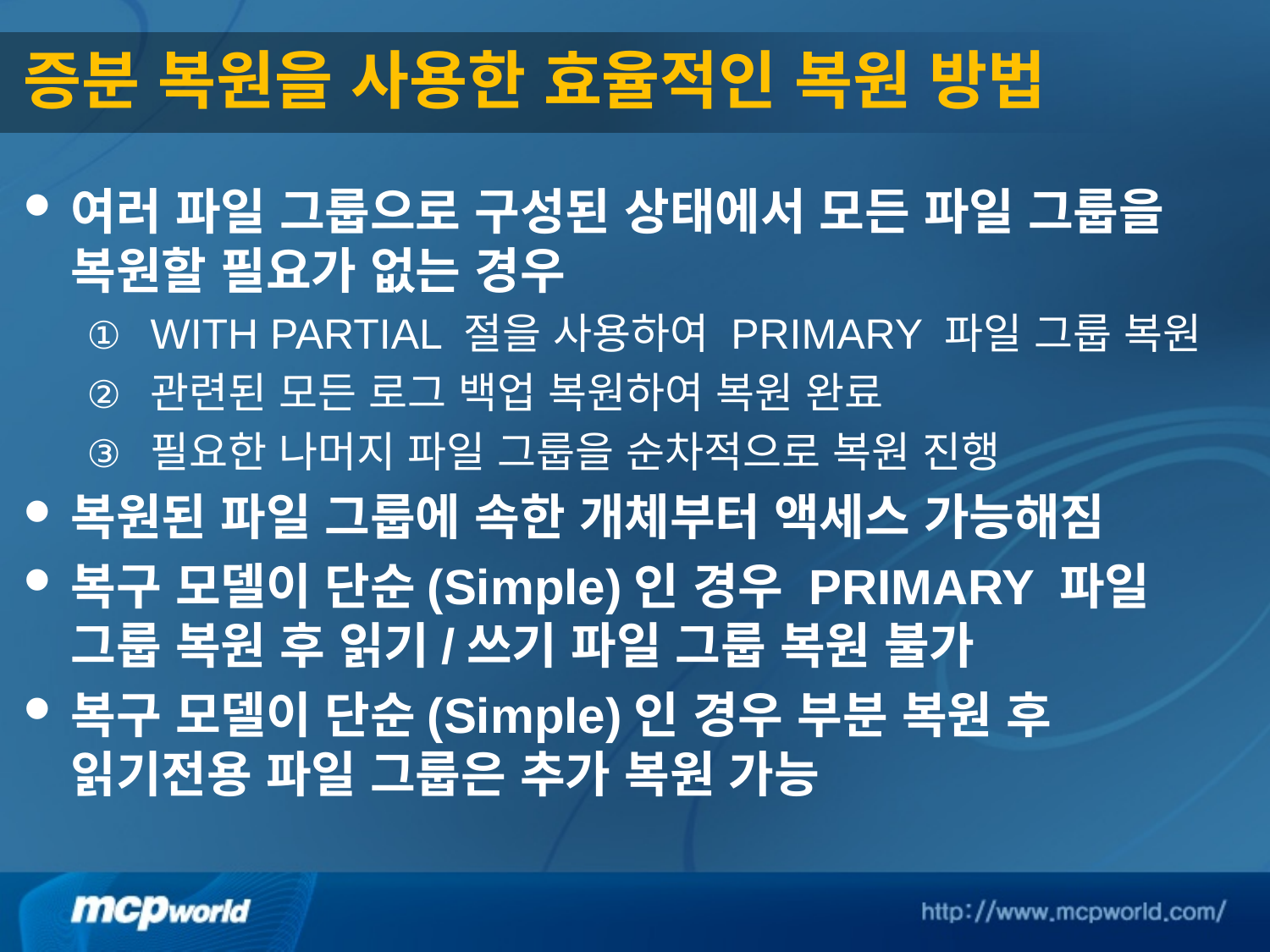

# 증분 복원을 사용한 효율적인 복원 방법
여러 파일 그룹으로 구성된 상태에서 모든 파일 그룹을 복원할 필요가 없는 경우
WITH PARTIAL 절을 사용하여 PRIMARY 파일 그룹 복원
관련된 모든 로그 백업 복원하여 복원 완료
필요한 나머지 파일 그룹을 순차적으로 복원 진행
복원된 파일 그룹에 속한 개체부터 액세스 가능해짐
복구 모델이 단순(Simple)인 경우 PRIMARY 파일 그룹 복원 후 읽기/쓰기 파일 그룹 복원 불가
복구 모델이 단순(Simple)인 경우 부분 복원 후 읽기전용 파일 그룹은 추가 복원 가능